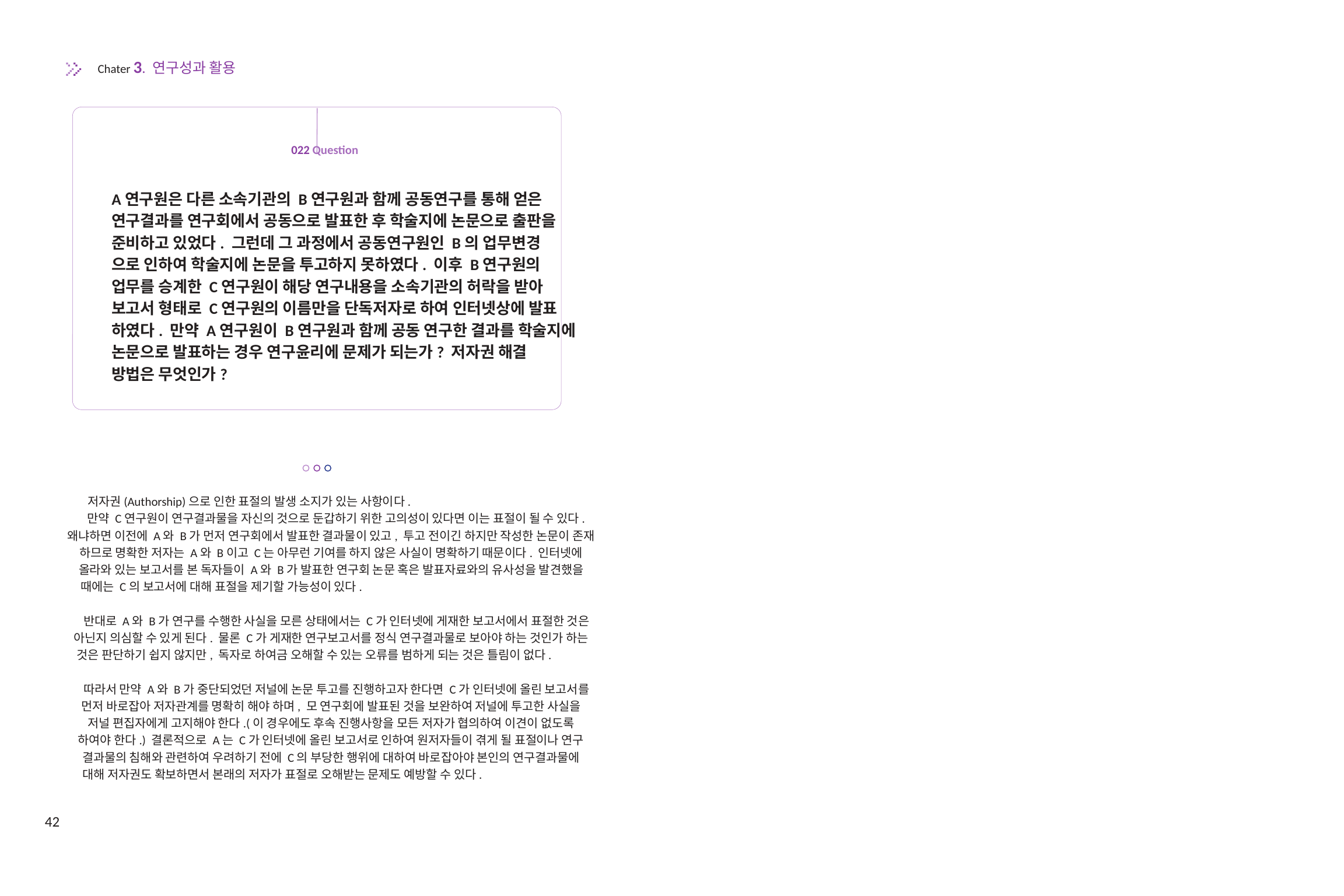

Chater 3. 연구성과 활용

022 Question

A연구원은 다른 소속기관의 B연구원과 함께 공동연구를 통해 얻은
연구결과를 연구회에서 공동으로 발표한 후 학술지에 논문으로 출판을
준비하고 있었다. 그런데 그 과정에서 공동연구원인 B의 업무변경
으로 인하여 학술지에 논문을 투고하지 못하였다. 이후 B연구원의
업무를 승계한 C연구원이 해당 연구내용을 소속기관의 허락을 받아
보고서 형태로 C연구원의 이름만을 단독저자로 하여 인터넷상에 발표
하였다. 만약 A연구원이 B연구원과 함께 공동 연구한 결과를 학술지에
논문으로 발표하는 경우 연구윤리에 문제가 되는가? 저자권 해결
방법은 무엇인가?

저자권(Authorship)으로 인한 표절의 발생 소지가 있는 사항이다.
만약 C연구원이 연구결과물을 자신의 것으로 둔갑하기 위한 고의성이 있다면 이는 표절이 될 수 있다.
왜냐하면 이전에 A와 B가 먼저 연구회에서 발표한 결과물이 있고, 투고 전이긴 하지만 작성한 논문이 존재
하므로 명확한 저자는 A와 B이고 C는 아무런 기여를 하지 않은 사실이 명확하기 때문이다. 인터넷에
올라와 있는 보고서를 본 독자들이 A와 B가 발표한 연구회 논문 혹은 발표자료와의 유사성을 발견했을
때에는 C의 보고서에 대해 표절을 제기할 가능성이 있다.
반대로 A와 B가 연구를 수행한 사실을 모른 상태에서는 C가 인터넷에 게재한 보고서에서 표절한 것은
아닌지 의심할 수 있게 된다. 물론 C가 게재한 연구보고서를 정식 연구결과물로 보아야 하는 것인가 하는
것은 판단하기 쉽지 않지만, 독자로 하여금 오해할 수 있는 오류를 범하게 되는 것은 틀림이 없다.
따라서 만약 A와 B가 중단되었던 저널에 논문 투고를 진행하고자 한다면 C가 인터넷에 올린 보고서를
먼저 바로잡아 저자관계를 명확히 해야 하며, 모 연구회에 발표된 것을 보완하여 저널에 투고한 사실을
저널 편집자에게 고지해야 한다.(이 경우에도 후속 진행사항을 모든 저자가 협의하여 이견이 없도록
하여야 한다.) 결론적으로 A는 C가 인터넷에 올린 보고서로 인하여 원저자들이 겪게 될 표절이나 연구
결과물의 침해와 관련하여 우려하기 전에 C의 부당한 행위에 대하여 바로잡아야 본인의 연구결과물에
대해 저자권도 확보하면서 본래의 저자가 표절로 오해받는 문제도 예방할 수 있다.
42